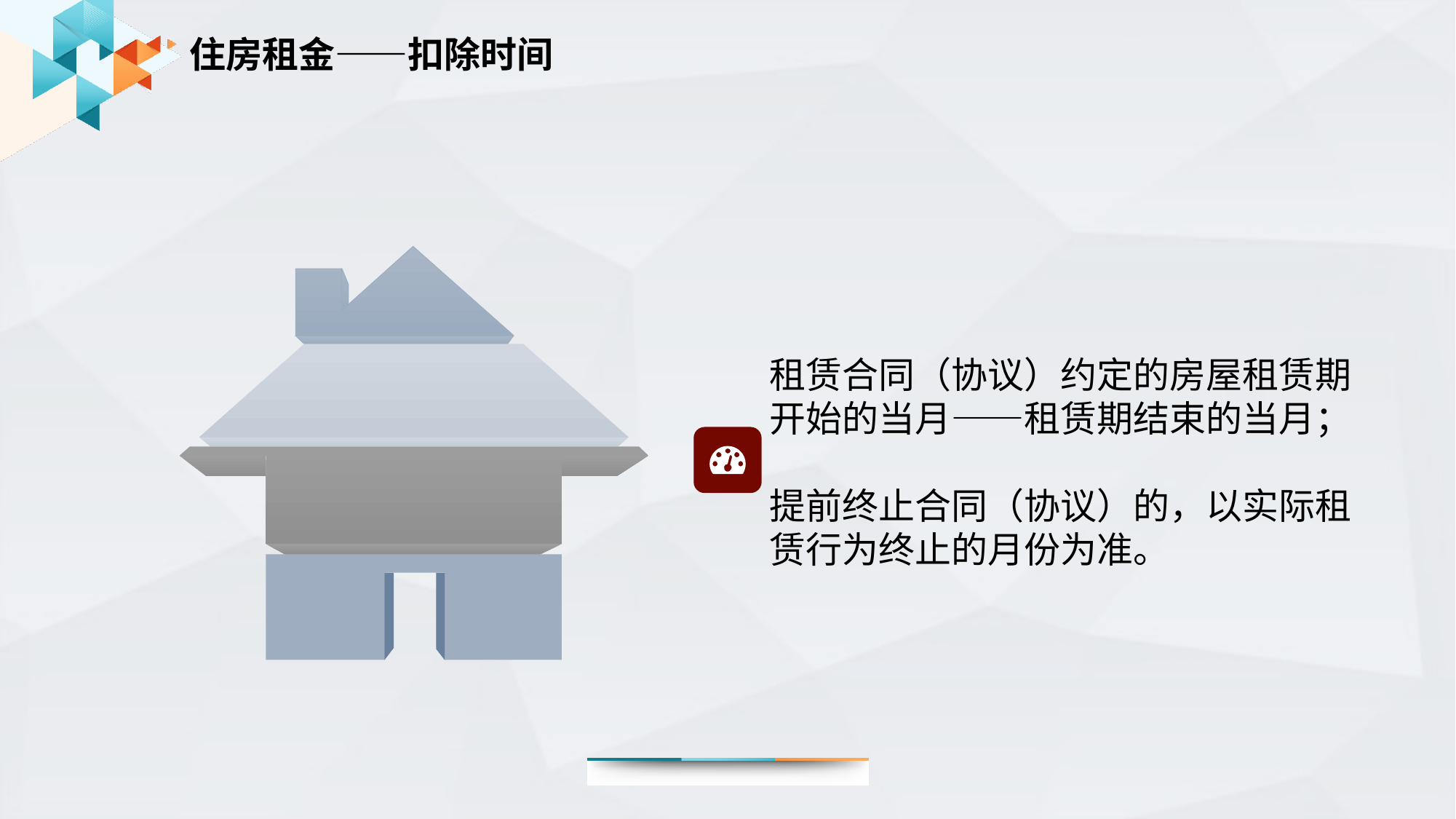

住房租金——扣除时间

租赁合同（协议）约定的房屋租赁期开始的当月——租赁期结束的当月；

提前终止合同（协议）的，以实际租赁行为终止的月份为准。